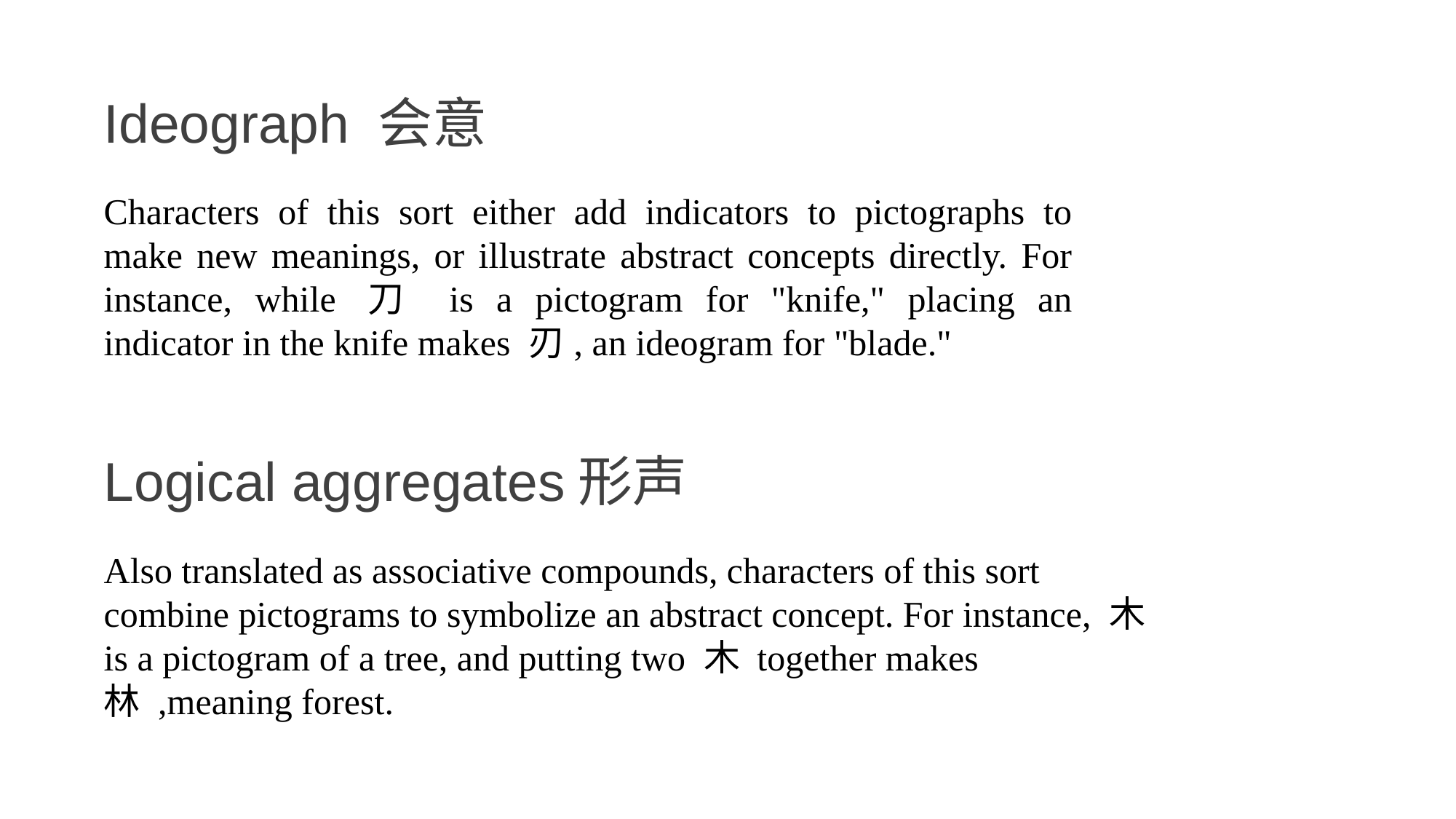

Ideograph 会意
Characters of this sort either add indicators to pictographs to make new meanings, or illustrate abstract concepts directly. For instance, while 刀 is a pictogram for "knife," placing an indicator in the knife makes 刃, an ideogram for "blade."
Logical aggregates形声
Also translated as associative compounds, characters of this sort combine pictograms to symbolize an abstract concept. For instance, 木 is a pictogram of a tree, and putting two 木 together makes 林 ,meaning forest.